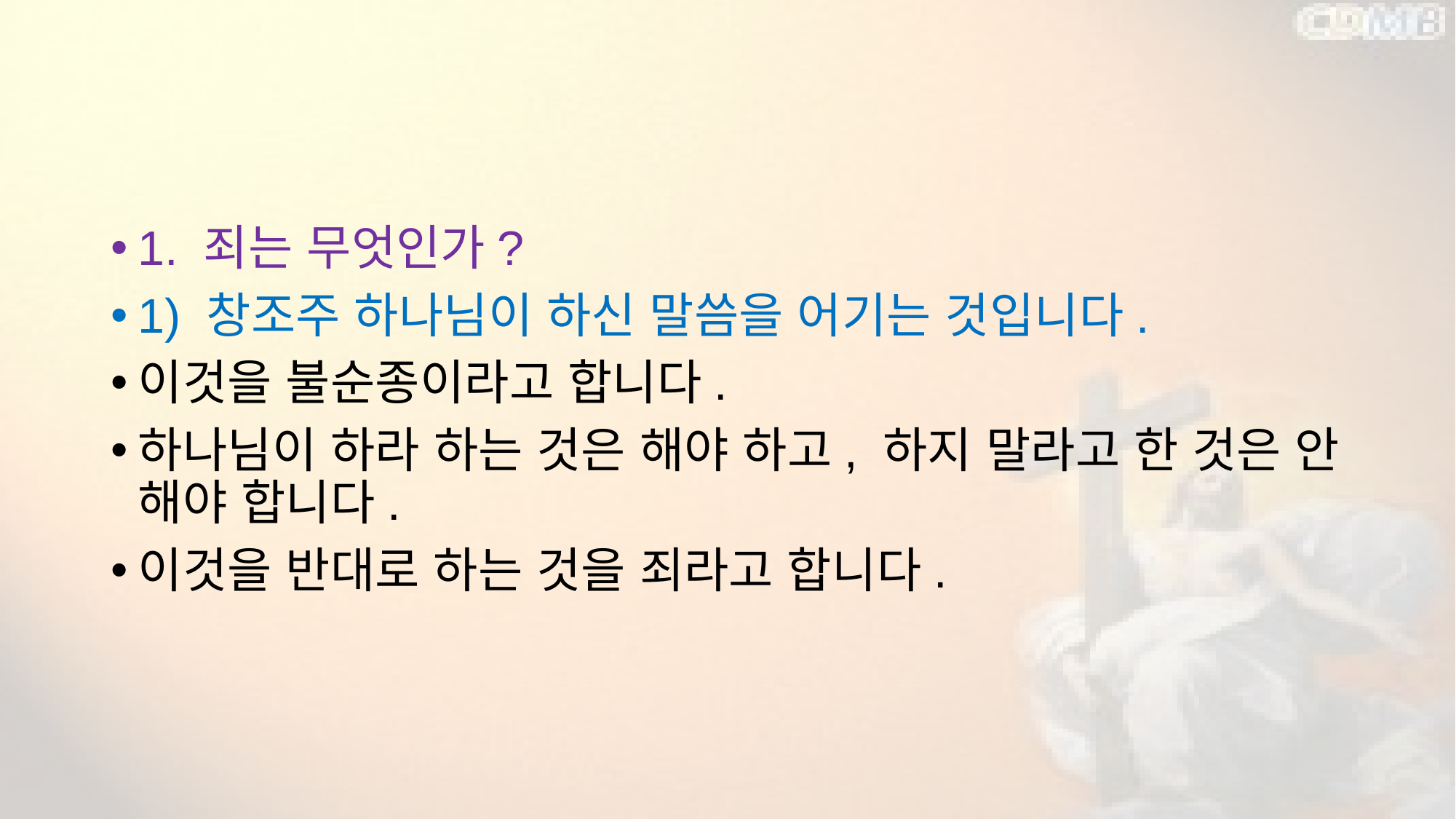

#
1. 죄는 무엇인가?
1) 창조주 하나님이 하신 말씀을 어기는 것입니다.
이것을 불순종이라고 합니다.
하나님이 하라 하는 것은 해야 하고, 하지 말라고 한 것은 안 해야 합니다.
이것을 반대로 하는 것을 죄라고 합니다.